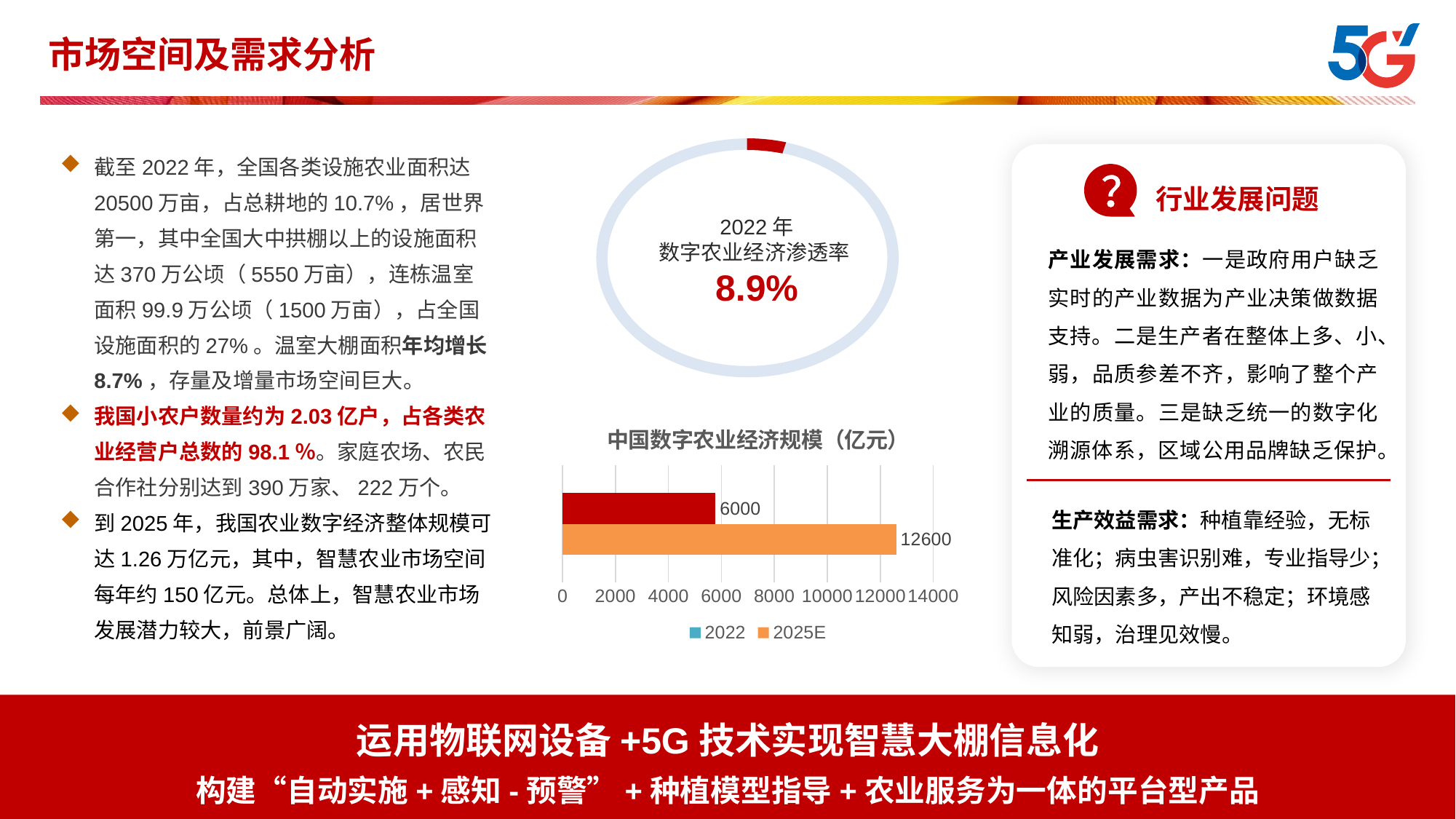

# 市场空间及需求分析

2022年
数字农业经济渗透率8.9%
截至2022年，全国各类设施农业面积达20500万亩，占总耕地的10.7%，居世界第一，其中全国大中拱棚以上的设施面积达370万公顷（5550万亩），连栋温室面积99.9万公顷（1500万亩），占全国设施面积的27%。温室大棚面积年均增长8.7%，存量及增量市场空间巨大。
我国小农户数量约为2.03亿户，占各类农业经营户总数的98.1％。家庭农场、农民合作社分别达到390万家、222万个。
到2025年，我国农业数字经济整体规模可达1.26万亿元，其中，智慧农业市场空间每年约150亿元。总体上，智慧农业市场发展潜力较大，前景广阔。

行业发展问题
产业发展需求：一是政府用户缺乏实时的产业数据为产业决策做数据支持。二是生产者在整体上多、小、弱，品质参差不齐，影响了整个产业的质量。三是缺乏统一的数字化溯源体系，区域公用品牌缺乏保护。

### Chart: 中国数字农业经济规模（亿元）

| Category | 2025E | 2022 |
|---|---|---|
| 中国数字农业经济规模 | 12600.0 | 5778.0 |
生产效益需求：种植靠经验，无标准化；病虫害识别难，专业指导少；风险因素多，产出不稳定；环境感知弱，治理见效慢。

运用物联网设备+5G技术实现智慧大棚信息化
构建“自动实施+感知-预警”+种植模型指导+农业服务为一体的平台型产品